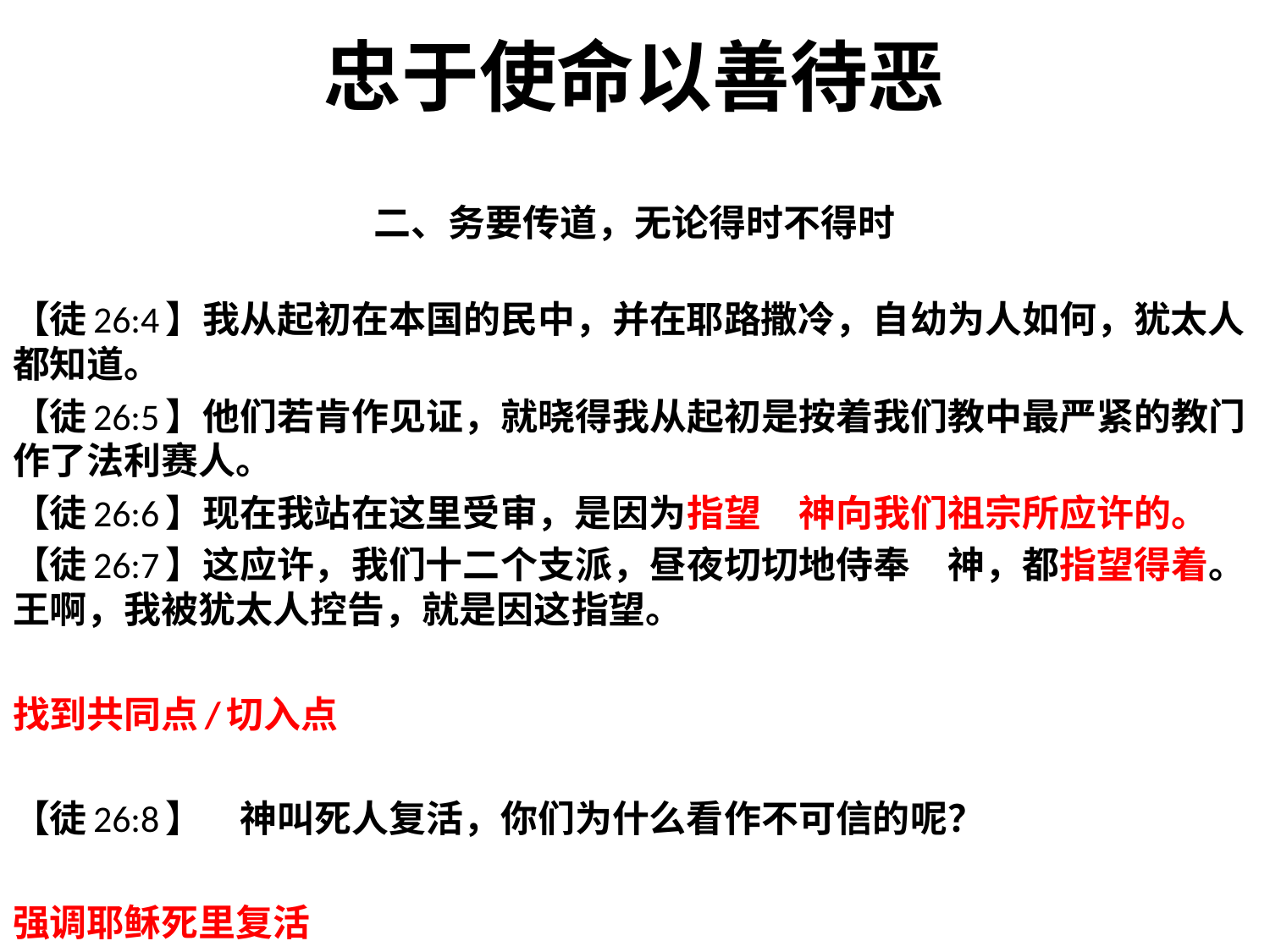

# 忠于使命以善待恶
二、务要传道，无论得时不得时
【徒26:4】我从起初在本国的民中，并在耶路撒冷，自幼为人如何，犹太人都知道。
【徒26:5】他们若肯作见证，就晓得我从起初是按着我们教中最严紧的教门作了法利赛人。
【徒26:6】现在我站在这里受审，是因为指望　神向我们祖宗所应许的。
【徒26:7】这应许，我们十二个支派，昼夜切切地侍奉　神，都指望得着。王啊，我被犹太人控告，就是因这指望。

找到共同点/切入点

【徒26:8】　神叫死人复活，你们为什么看作不可信的呢？

强调耶稣死里复活